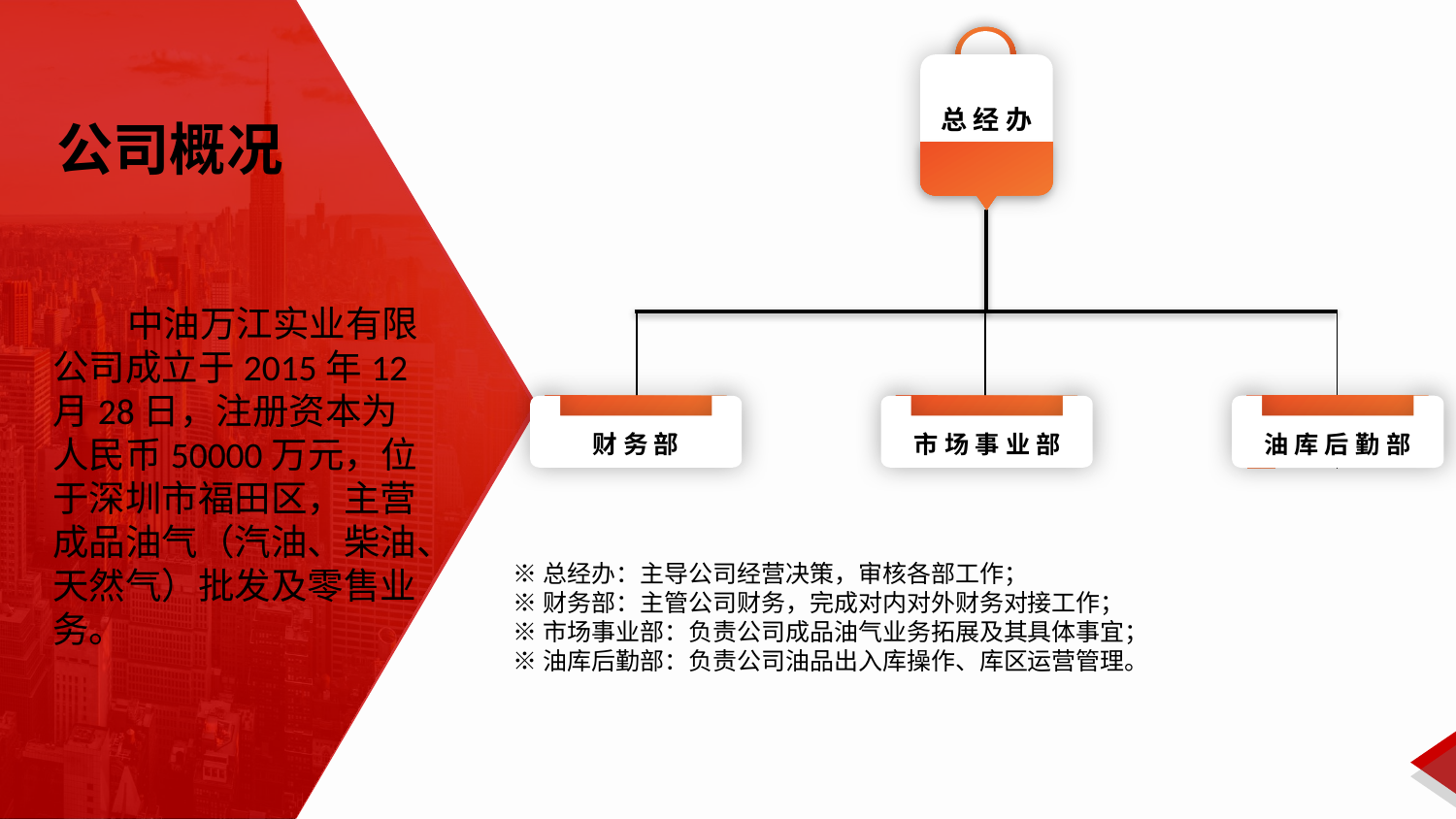

总经办
公司概况

        中油万江实业有限公司成立于2015年12月28日，注册资本为人民币50000万元，位于深圳市福田区，主营成品油气（汽油、柴油、天然气）批发及零售业务。

油库后勤部
财务部
市场事业部
※总经办：主导公司经营决策，审核各部工作；
※财务部：主管公司财务，完成对内对外财务对接工作；
※市场事业部：负责公司成品油气业务拓展及其具体事宜；
※油库后勤部：负责公司油品出入库操作、库区运营管理。